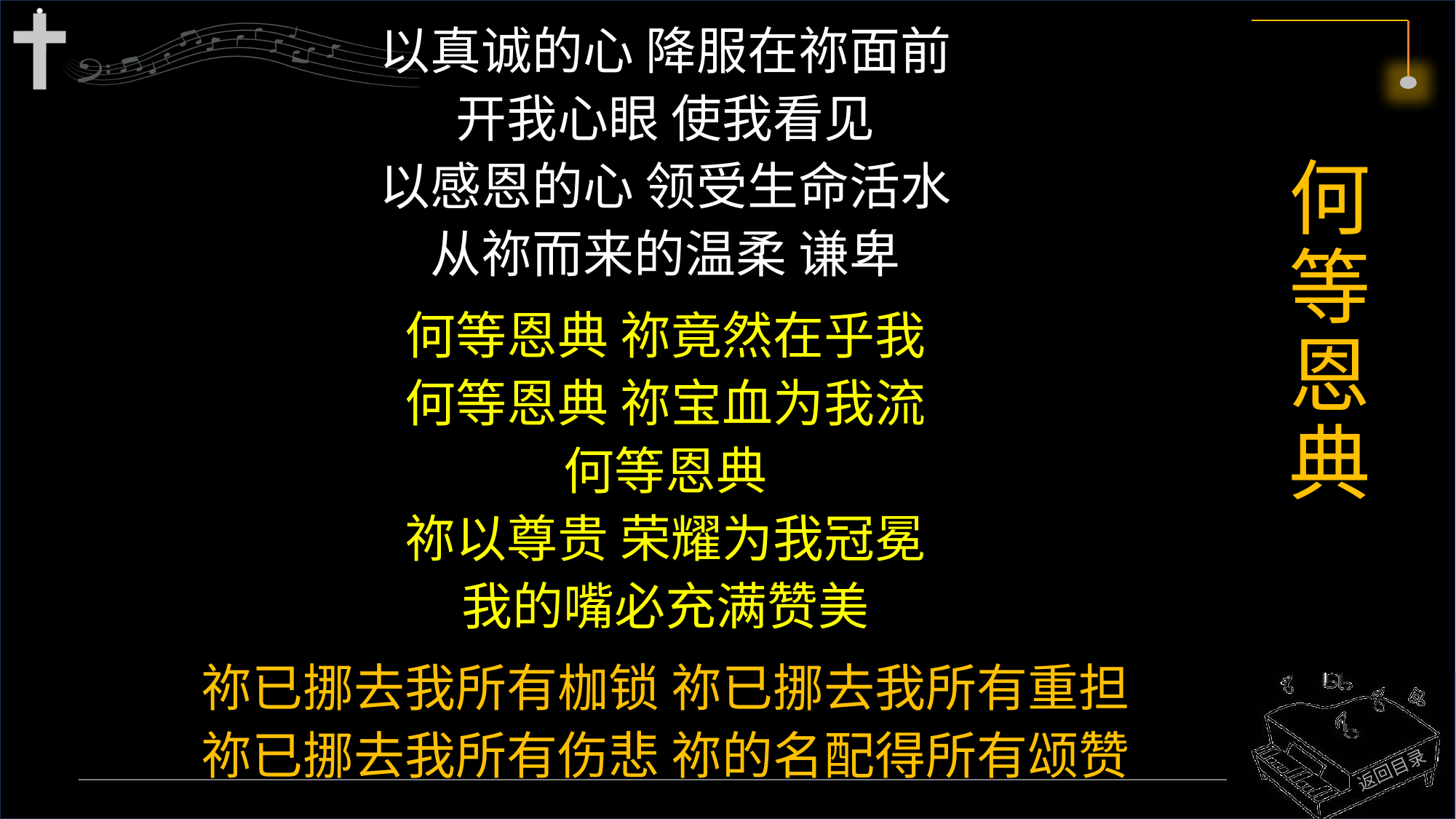

以真诚的心 降服在祢面前
开我心眼 使我看见
以感恩的心 领受生命活水
从祢而来的温柔 谦卑

何等恩典 祢竟然在乎我
何等恩典 祢宝血为我流
何等恩典
祢以尊贵 荣耀为我冠冕
我的嘴必充满赞美

祢已挪去我所有枷锁 祢已挪去我所有重担
祢已挪去我所有伤悲 祢的名配得所有颂赞

# 何等恩典